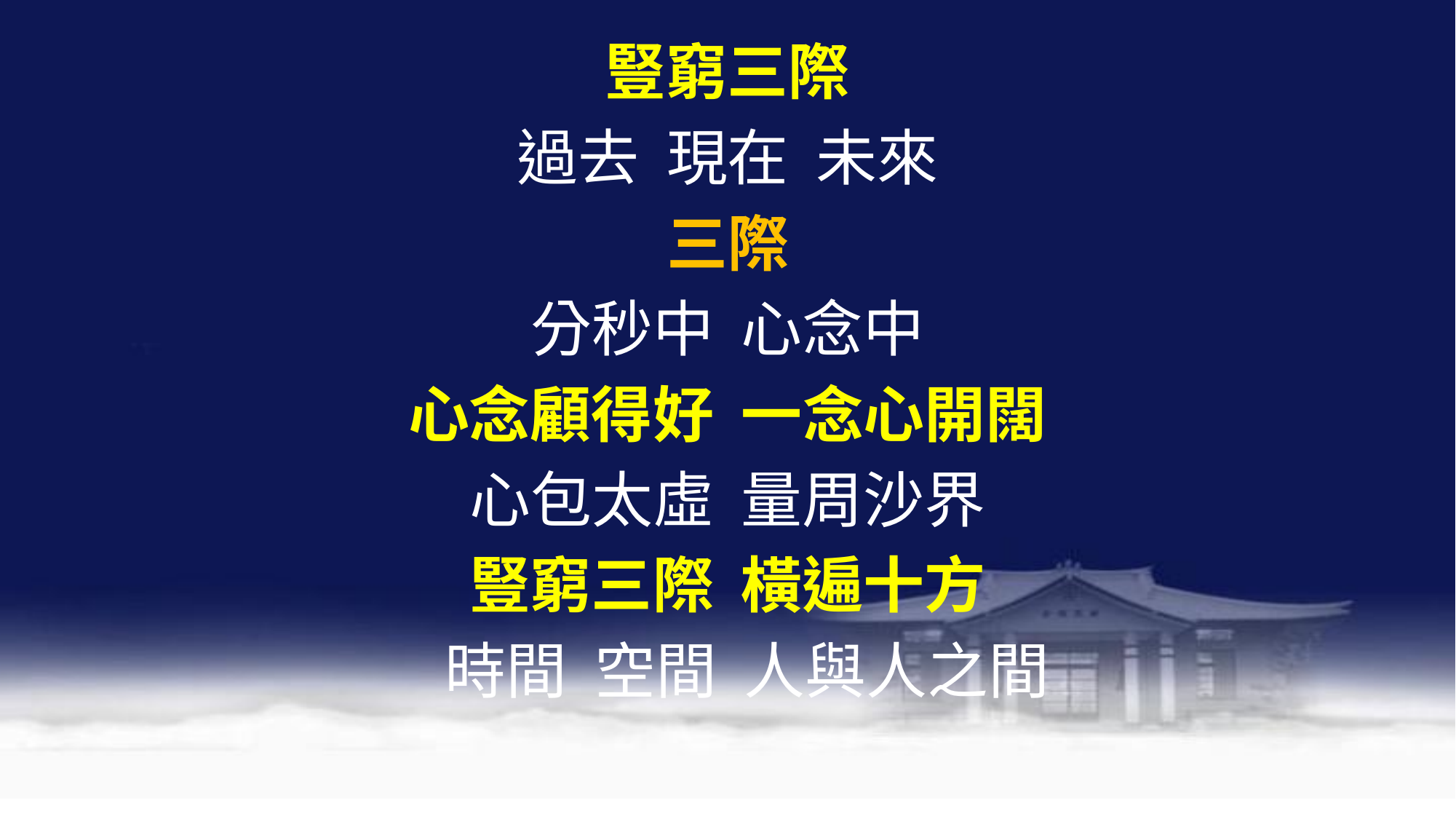

豎窮三際
過去  現在  未來
三際
分秒中  心念中
心念顧得好  一念心開闊
心包太虛  量周沙界
豎窮三際  橫遍十方
  時間  空間  人與人之間